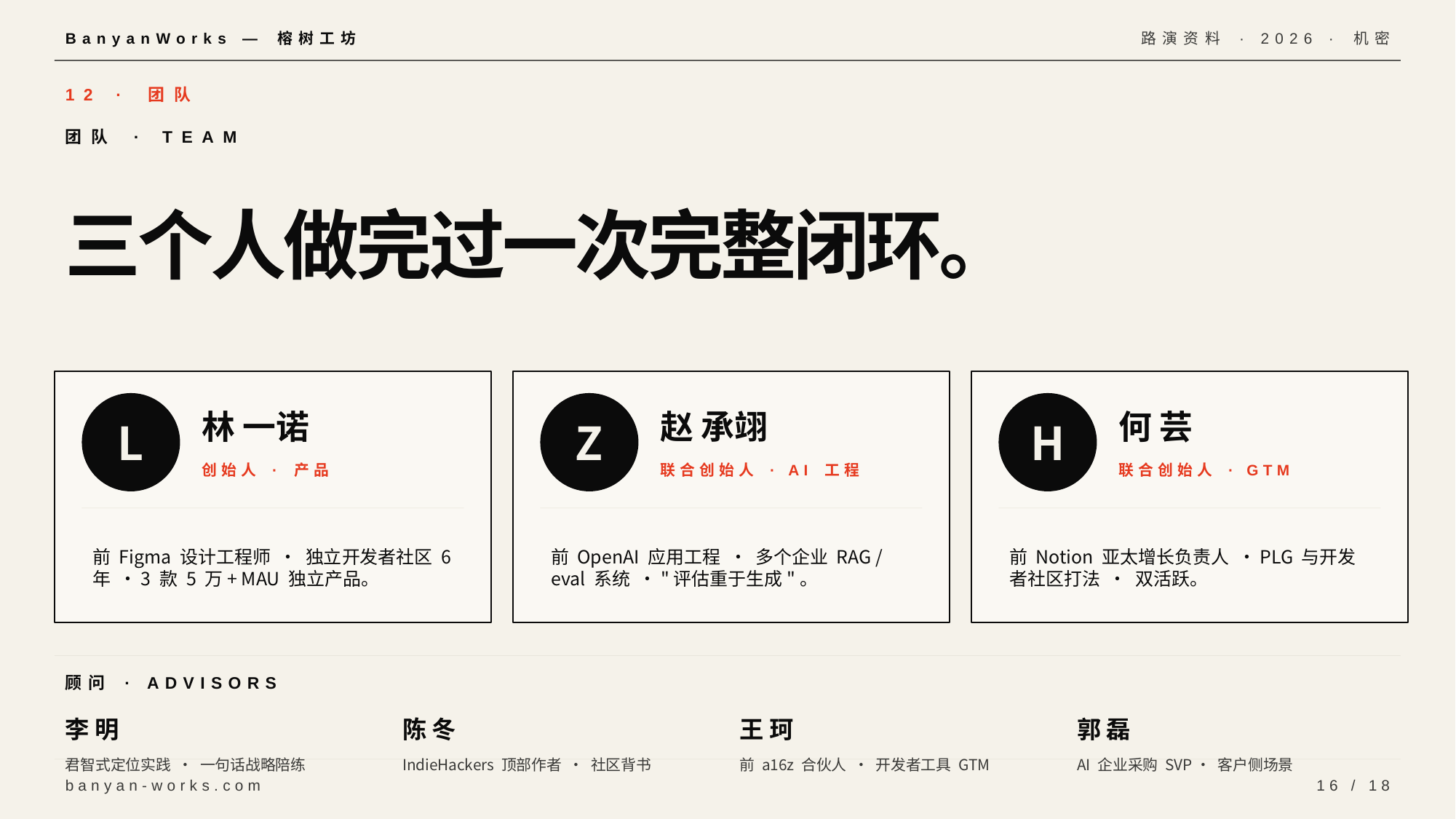

BanyanWorks — 榕树工坊
路演资料 · 2026 · 机密

12 · 团队
团队 · TEAM
三个人做完过一次完整闭环。

L

Z

H
林 一诺
赵 承翊
何 芸
创始人 · 产品
联合创始人 · AI 工程
联合创始人 · GTM

前 Figma 设计工程师 · 独立开发者社区 6 年 · 3 款 5 万+ MAU 独立产品。
前 OpenAI 应用工程 · 多个企业 RAG / eval 系统 · "评估重于生成"。
前 Notion 亚太增长负责人 · PLG 与开发者社区打法 · 双活跃。

顾问 · ADVISORS
李 明
陈 冬
王 珂
郭 磊
君智式定位实践 · 一句话战略陪练
IndieHackers 顶部作者 · 社区背书
前 a16z 合伙人 · 开发者工具 GTM
AI 企业采购 SVP · 客户侧场景

banyan-works.com
16 / 18